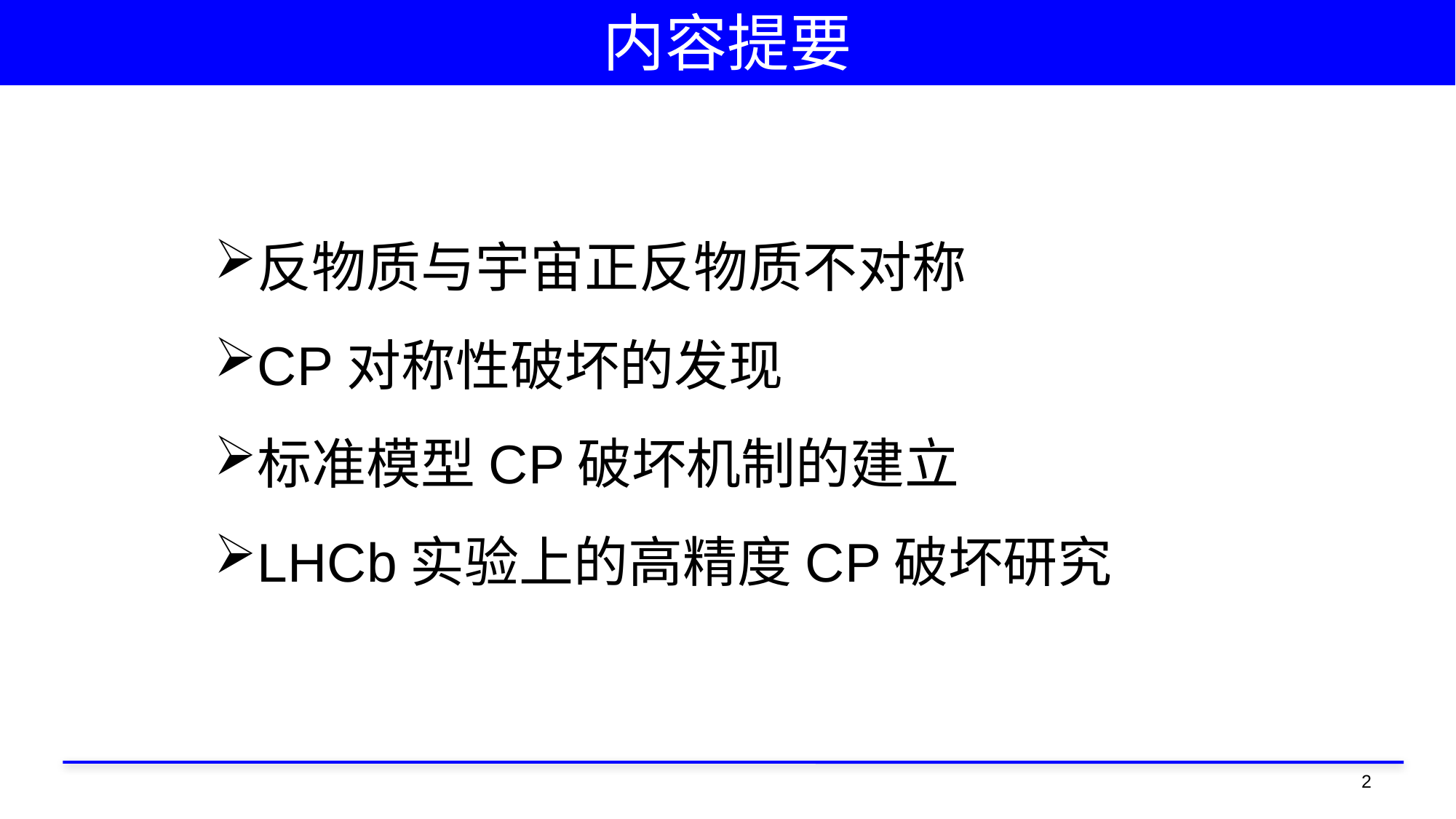

# 内容提要
反物质与宇宙正反物质不对称
CP对称性破坏的发现
标准模型CP破坏机制的建立
LHCb实验上的高精度CP破坏研究
2